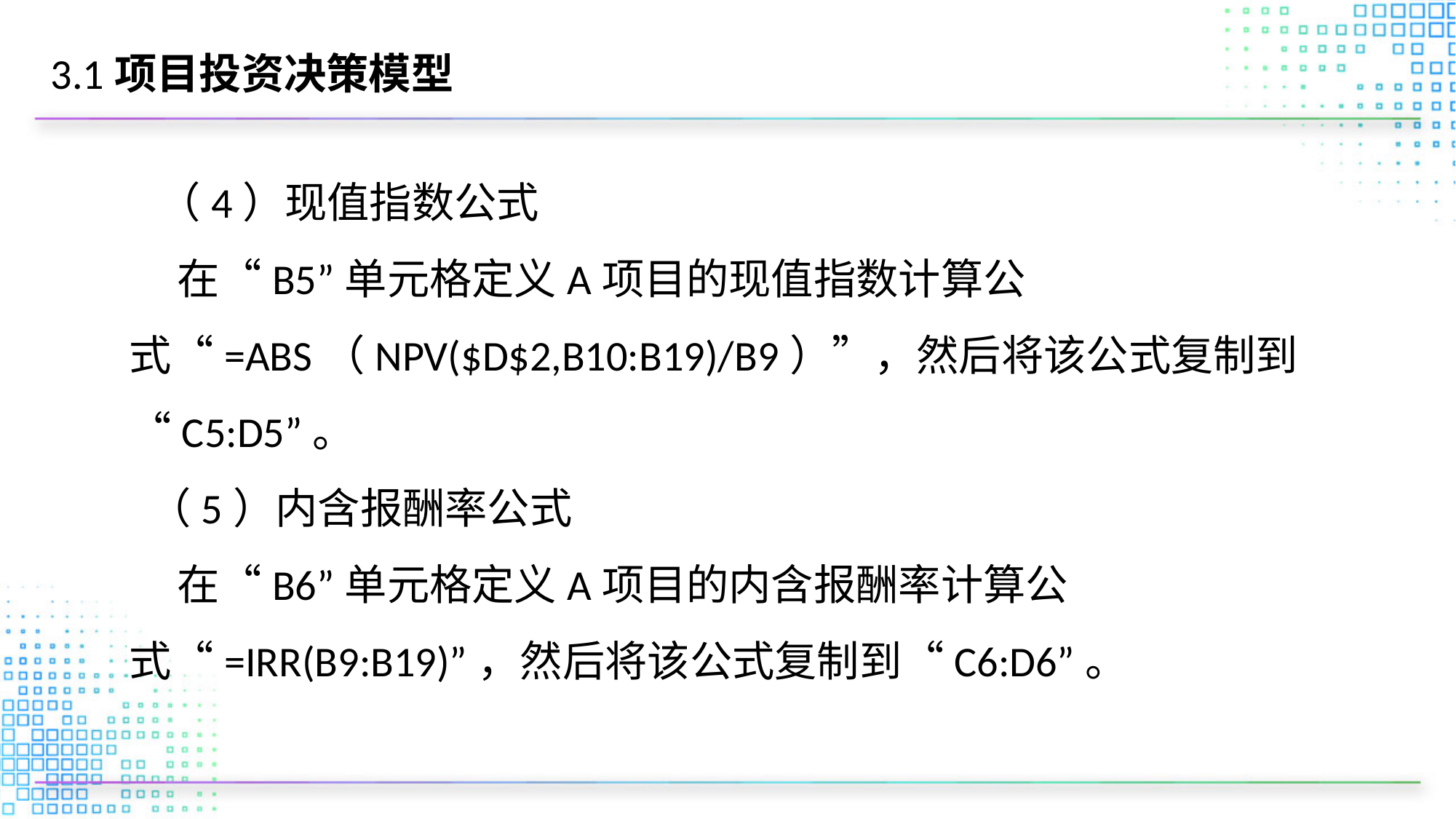

# 3.1项目投资决策模型
  （4）现值指数公式
    在“B5”单元格定义A项目的现值指数计算公式“=ABS（NPV($D$2,B10:B19)/B9）”，然后将该公式复制到“C5:D5”。
 （5）内含报酬率公式
    在“B6”单元格定义A项目的内含报酬率计算公式“=IRR(B9:B19)”，然后将该公式复制到“C6:D6”。